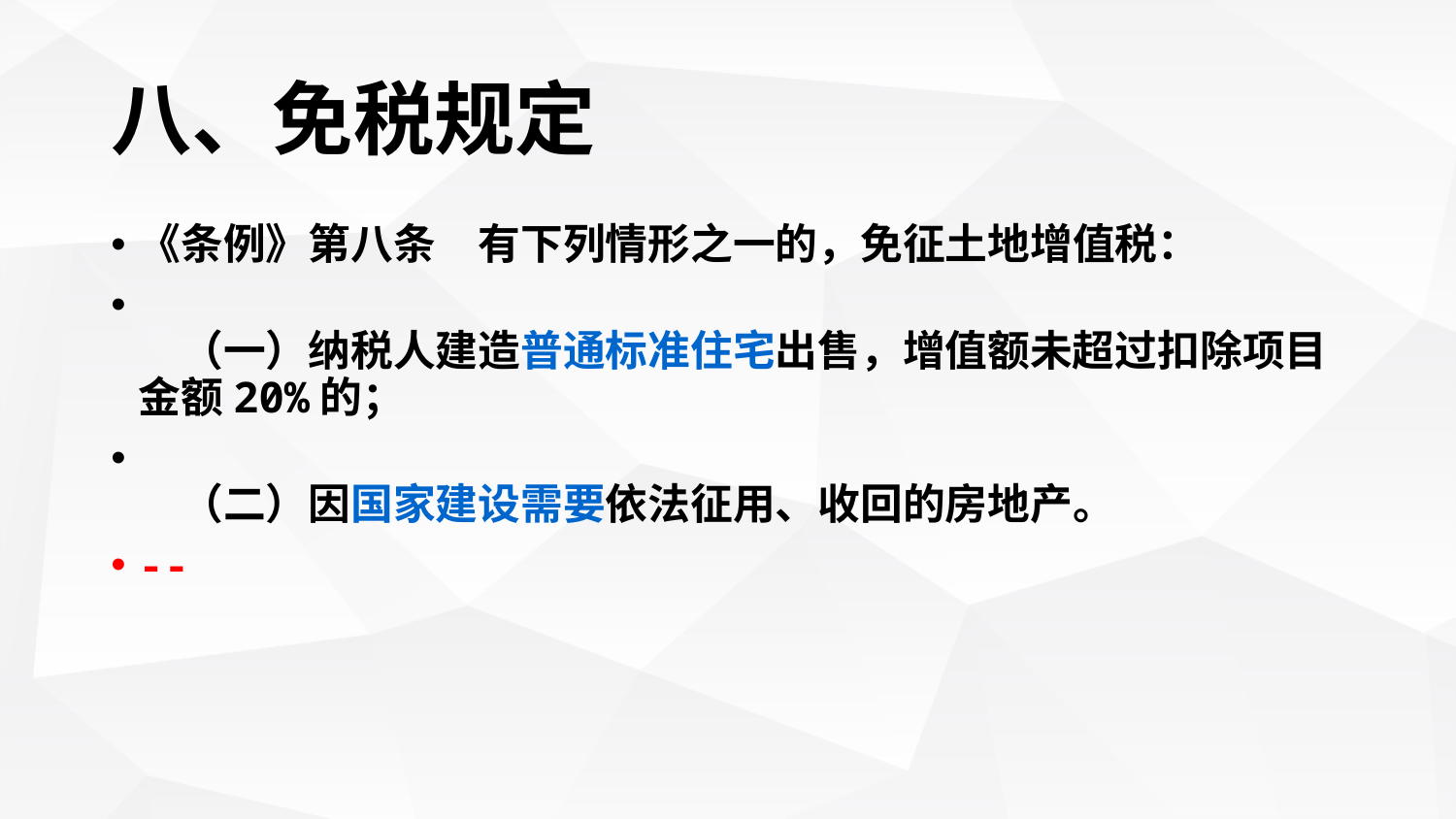

# 八、免税规定
《条例》第八条　有下列情形之一的，免征土地增值税：
　（一）纳税人建造普通标准住宅出售，增值额未超过扣除项目金额20%的；
 
　（二）因国家建设需要依法征用、收回的房地产。
--